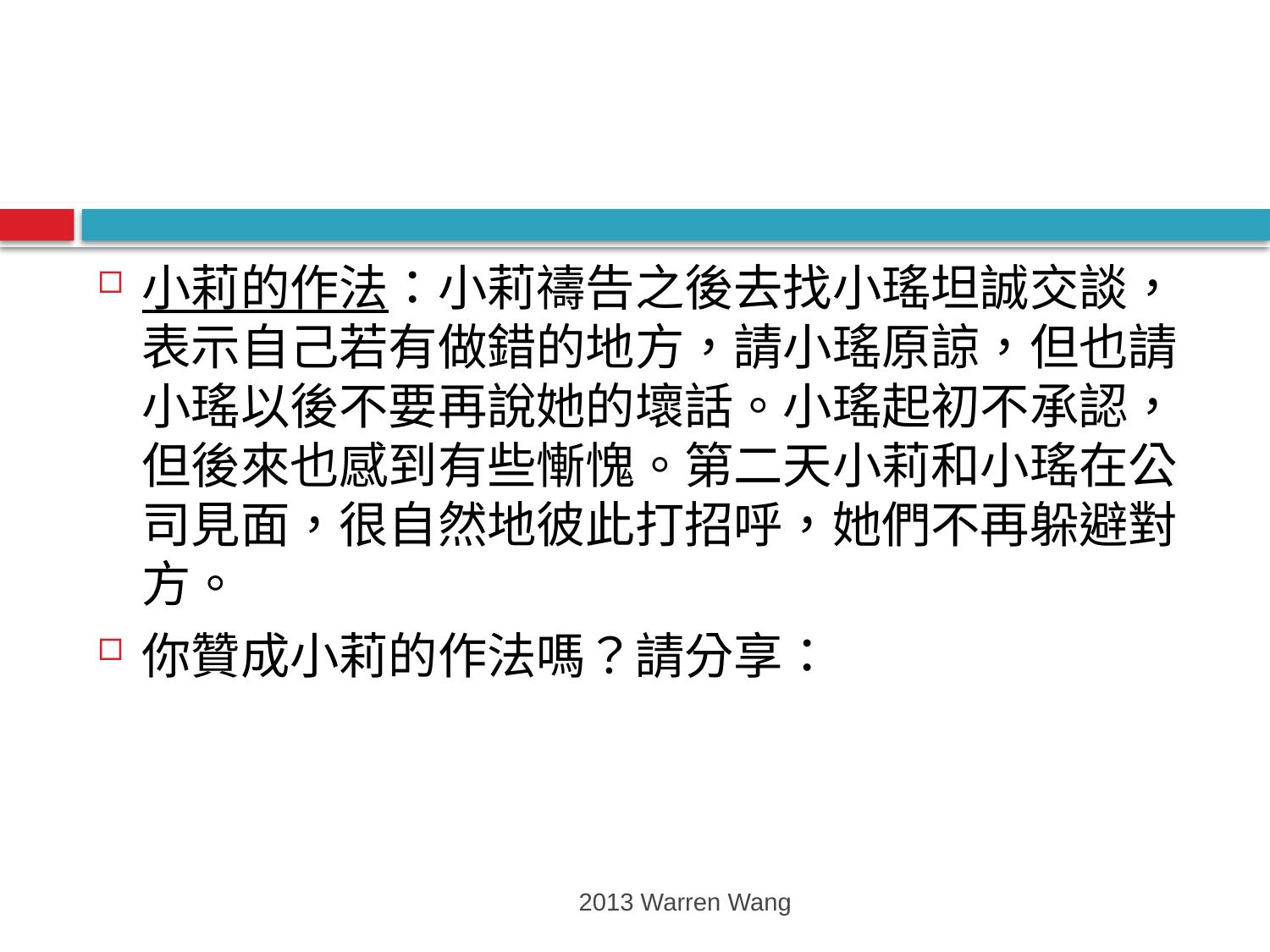

#
小莉的作法：小莉禱告之後去找小瑤坦誠交談，表示自己若有做錯的地方，請小瑤原諒，但也請小瑤以後不要再說她的壞話。小瑤起初不承認，但後來也感到有些慚愧。第二天小莉和小瑤在公司見面，很自然地彼此打招呼，她們不再躲避對方。
你贊成小莉的作法嗎？請分享：
2013 Warren Wang